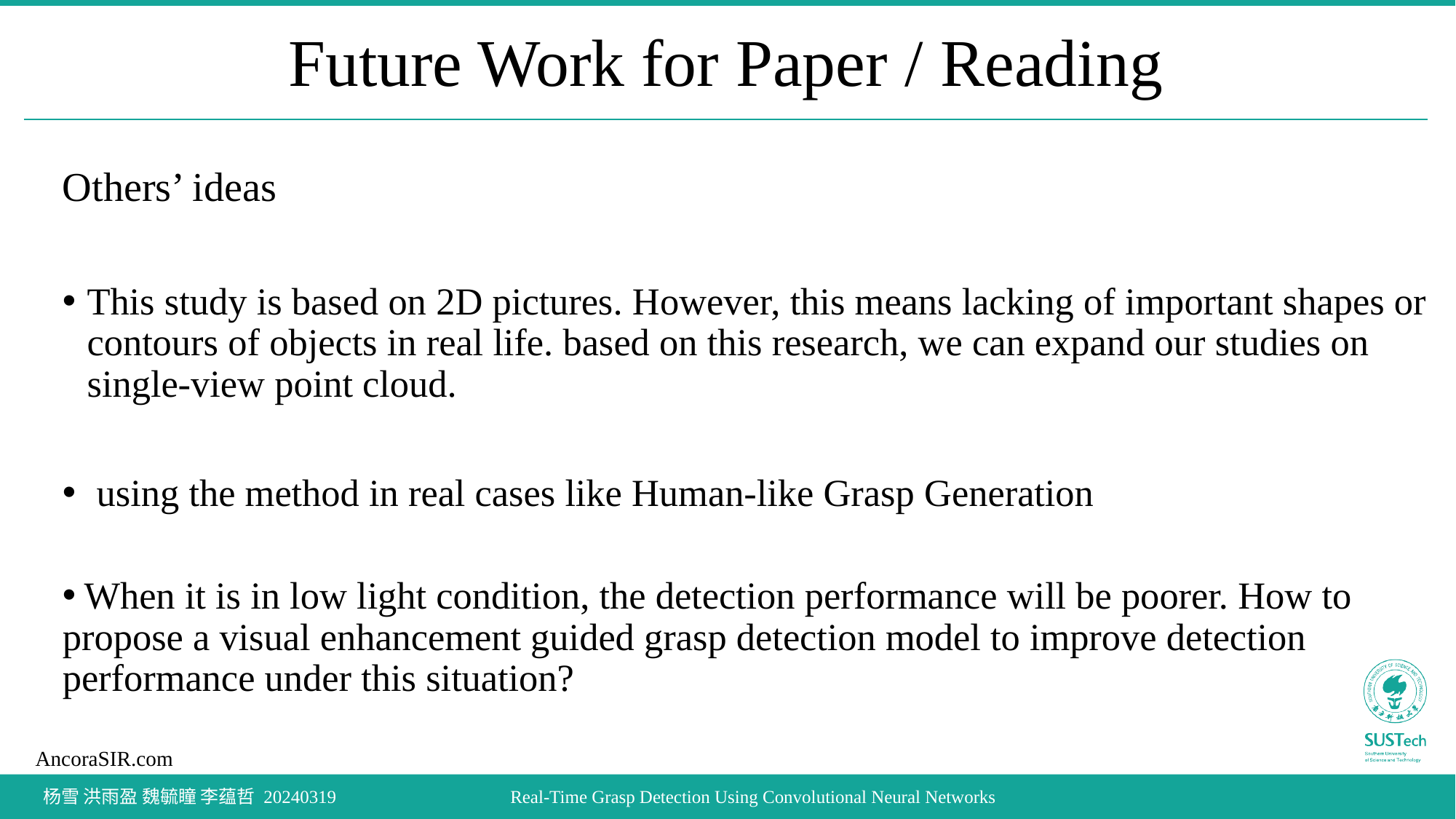

# Future Work for Paper / Reading
Others’ ideas

This study is based on 2D pictures. However, this means lacking of important shapes or contours of objects in real life. based on this research, we can expand our studies on single-view point cloud.

 using the method in real cases like Human-like Grasp Generation

 When it is in low light condition, the detection performance will be poorer. How to propose a visual enhancement guided grasp detection model to improve detection performance under this situation?

 杨雪 洪雨盈 魏毓瞳 李蕴哲 20240319
25
Real-Time Grasp Detection Using Convolutional Neural Networks